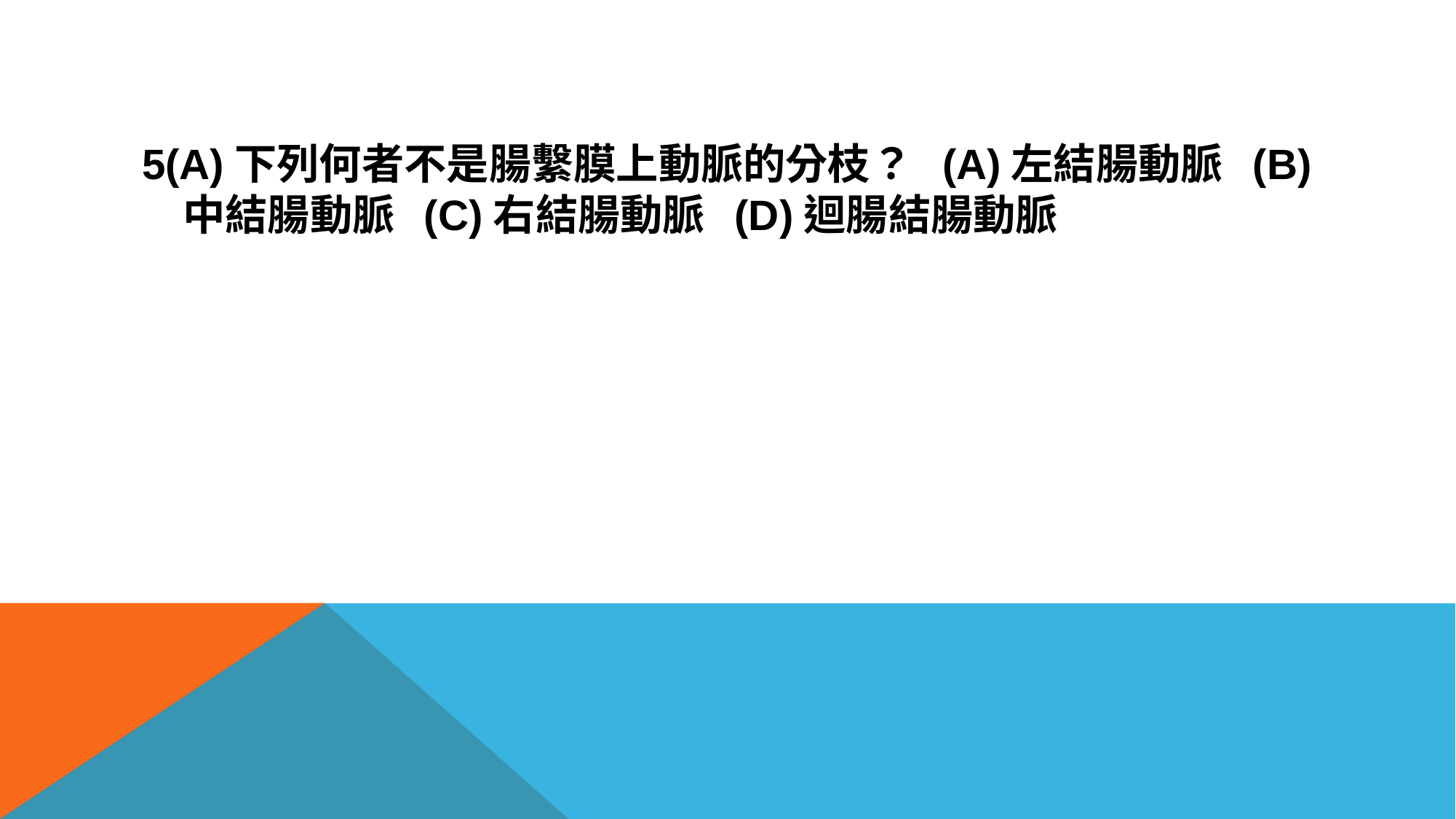

#
5(A)下列何者不是腸繫膜上動脈的分枝？  (A)左結腸動脈  (B)中結腸動脈  (C)右結腸動脈  (D)迴腸結腸動脈